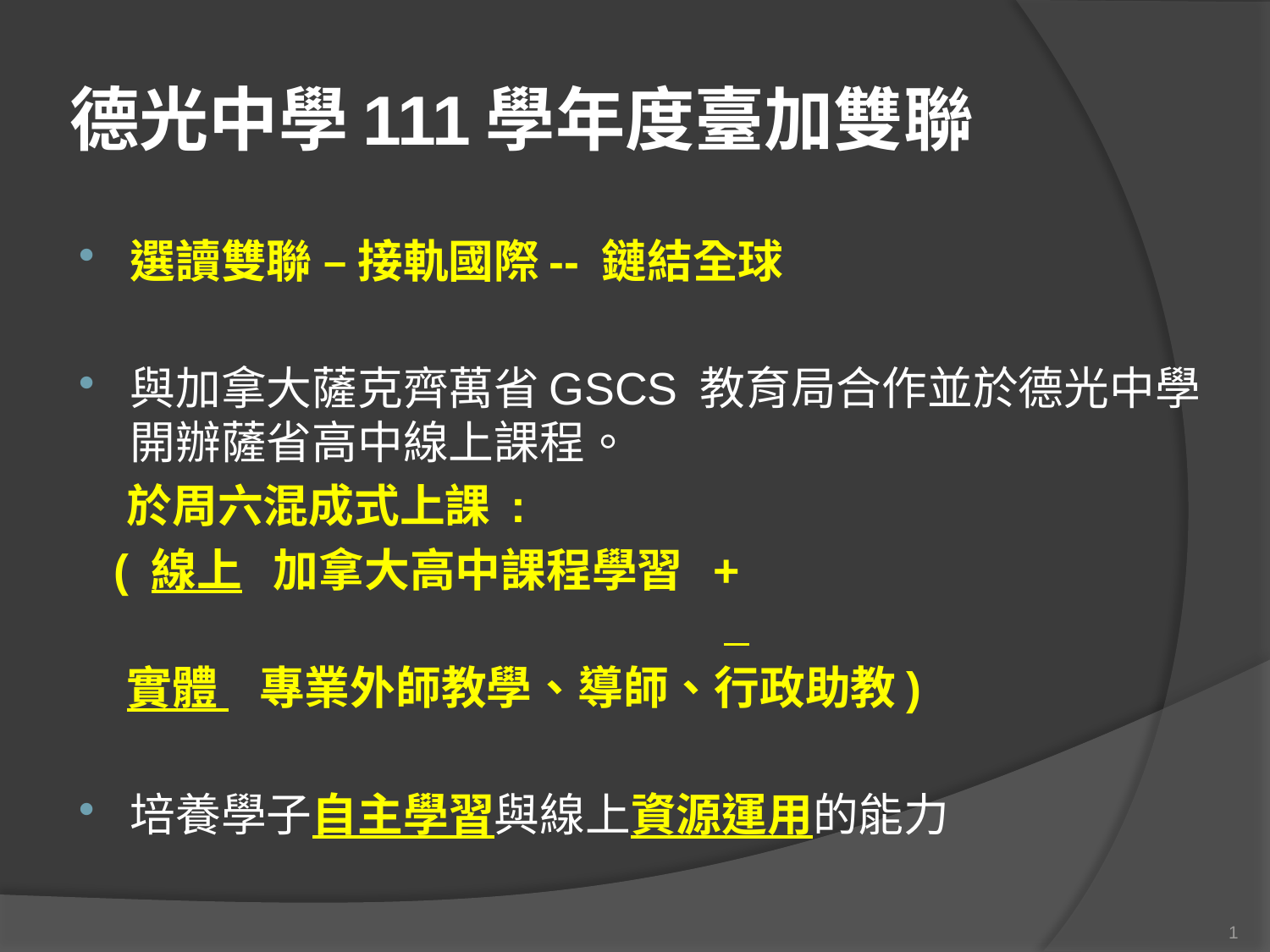

# 德光中學111學年度臺加雙聯
選讀雙聯 – 接軌國際-- 鏈結全球

與加拿大薩克齊萬省GSCS 教育局合作並於德光中學開辦薩省高中線上課程。
    於周六混成式上課 :
   ( 線上   加拿大高中課程學習  +
    實體    專業外師教學、導師、行政助教)

培養學子自主學習與線上資源運用的能力
1